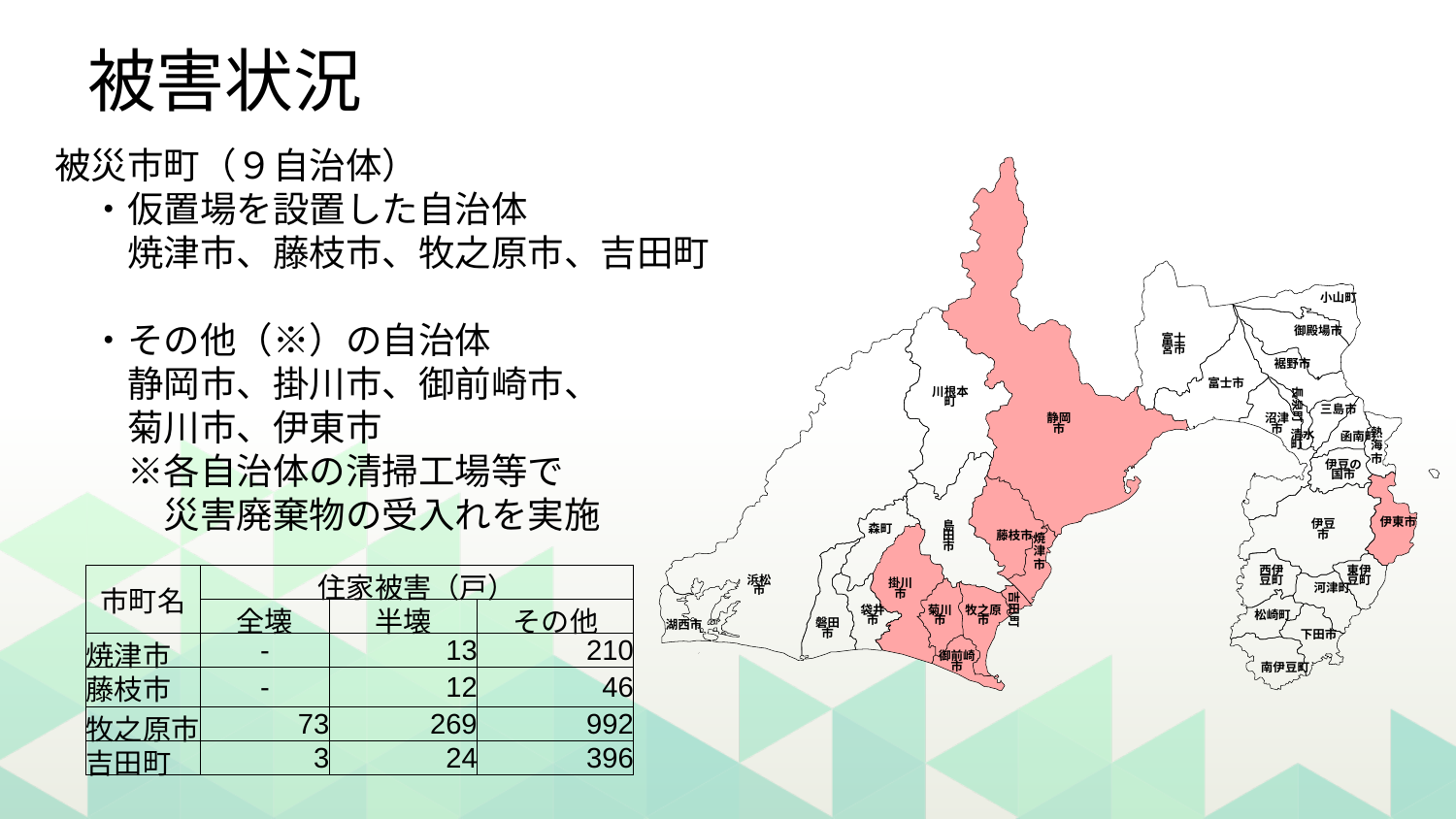

# 被害状況
被災市町（９自治体）
　・仮置場を設置した自治体
　　焼津市、藤枝市、牧之原市、吉田町

　・その他（※）の自治体
　　静岡市、掛川市、御前崎市、
　　菊川市、伊東市
　　※各自治体の清掃工場等で
　　　災害廃棄物の受入れを実施

小山町

御殿場市

富士宮市
裾野市

富士市
長泉町
川根本町

三島市

沼津市
静岡市
熱
海
市
清水町
函南町

伊豆の国市

伊東市
伊豆市
島田市

森町
藤枝市
焼
津
市

西伊豆町
東伊豆町

浜松市

掛川市

河津町

吉田町

袋井市
菊川市
牧之原市
松崎町
湖西市
磐田市
下田市

御前崎市

南伊豆町
| 市町名 | 住家被害（戸） |  |  |
| --- | --- | --- | --- |
|  | 全壊 | 半壊 | その他 |
| 焼津市 | - | 13 | 210 |
| 藤枝市 | - | 12 | 46 |
| 牧之原市 | 73 | 269 | 992 |
| 吉田町 | 3 | 24 | 396 |